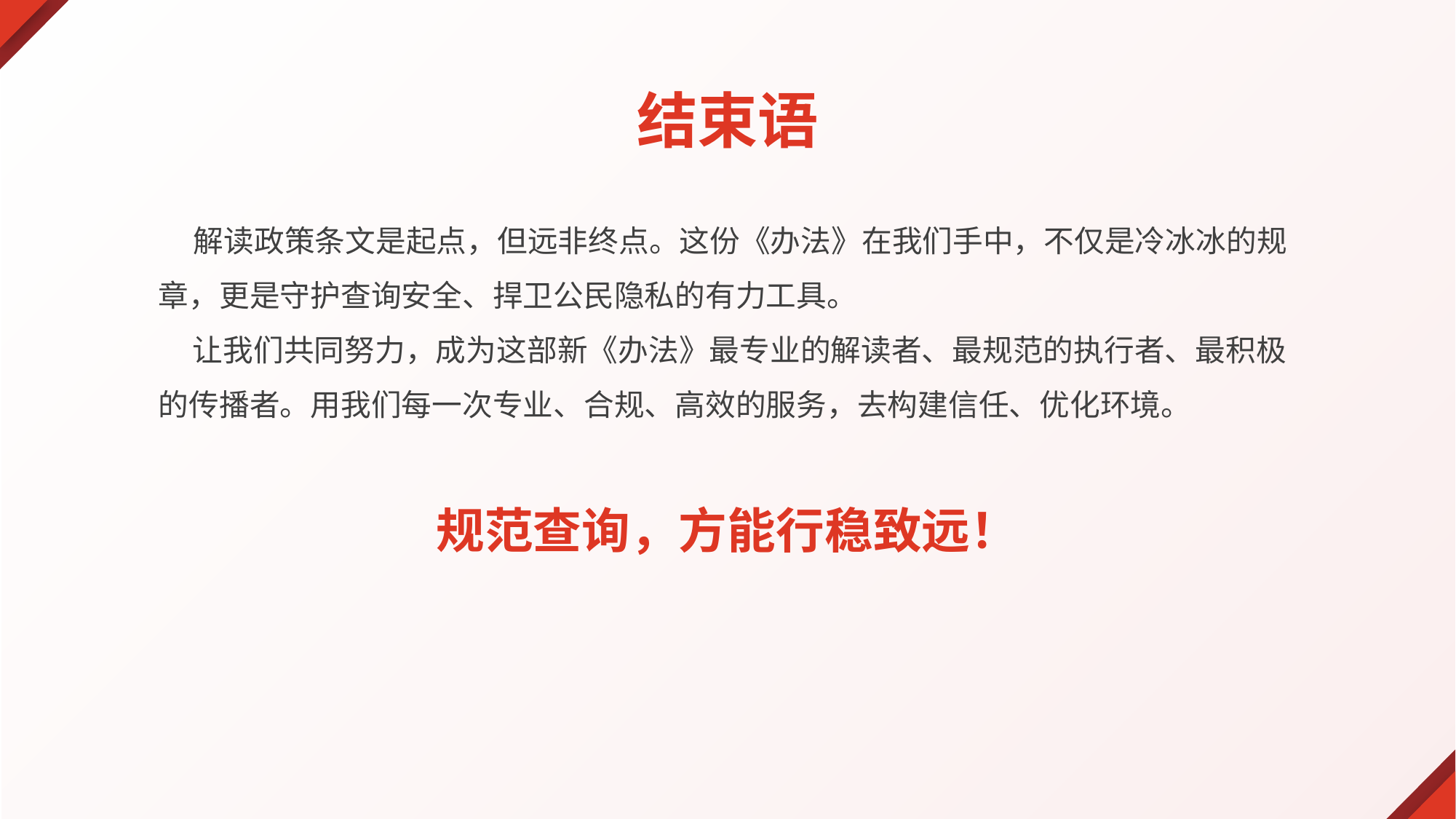

结束语
    解读政策条文是起点，但远非终点。这份《办法》在我们手中，不仅是冷冰冰的规章，更是守护查询安全、捍卫公民隐私的有力工具。
    让我们共同努力，成为这部新《办法》最专业的解读者、最规范的执行者、最积极的传播者。用我们每一次专业、合规、高效的服务，去构建信任、优化环境。

规范查询，方能行稳致远！